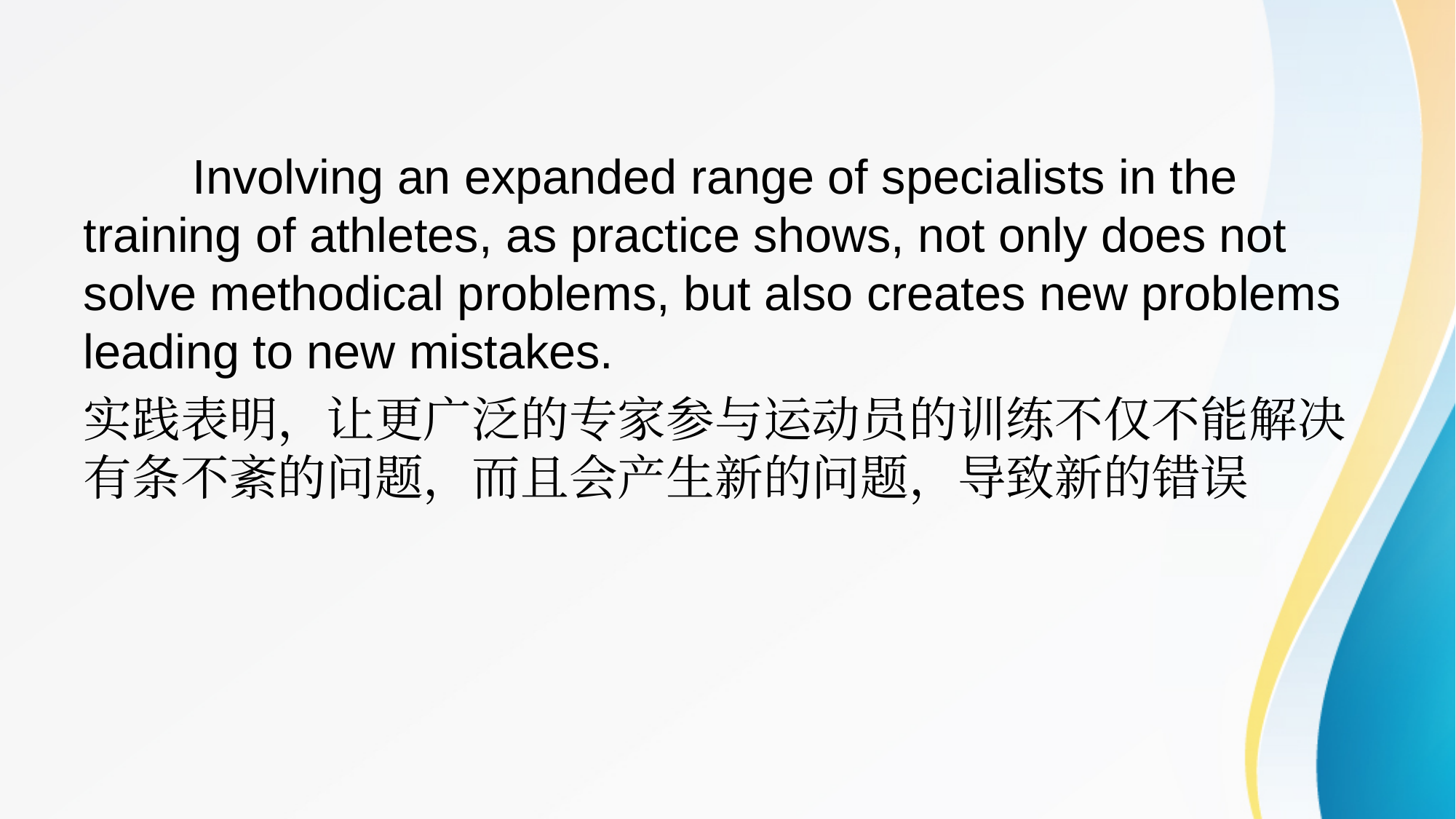

Involving an expanded range of specialists in the training of athletes, as practice shows, not only does not solve methodical problems, but also creates new problems leading to new mistakes.
实践表明，让更广泛的专家参与运动员的训练不仅不能解决有条不紊的问题，而且会产生新的问题，导致新的错误